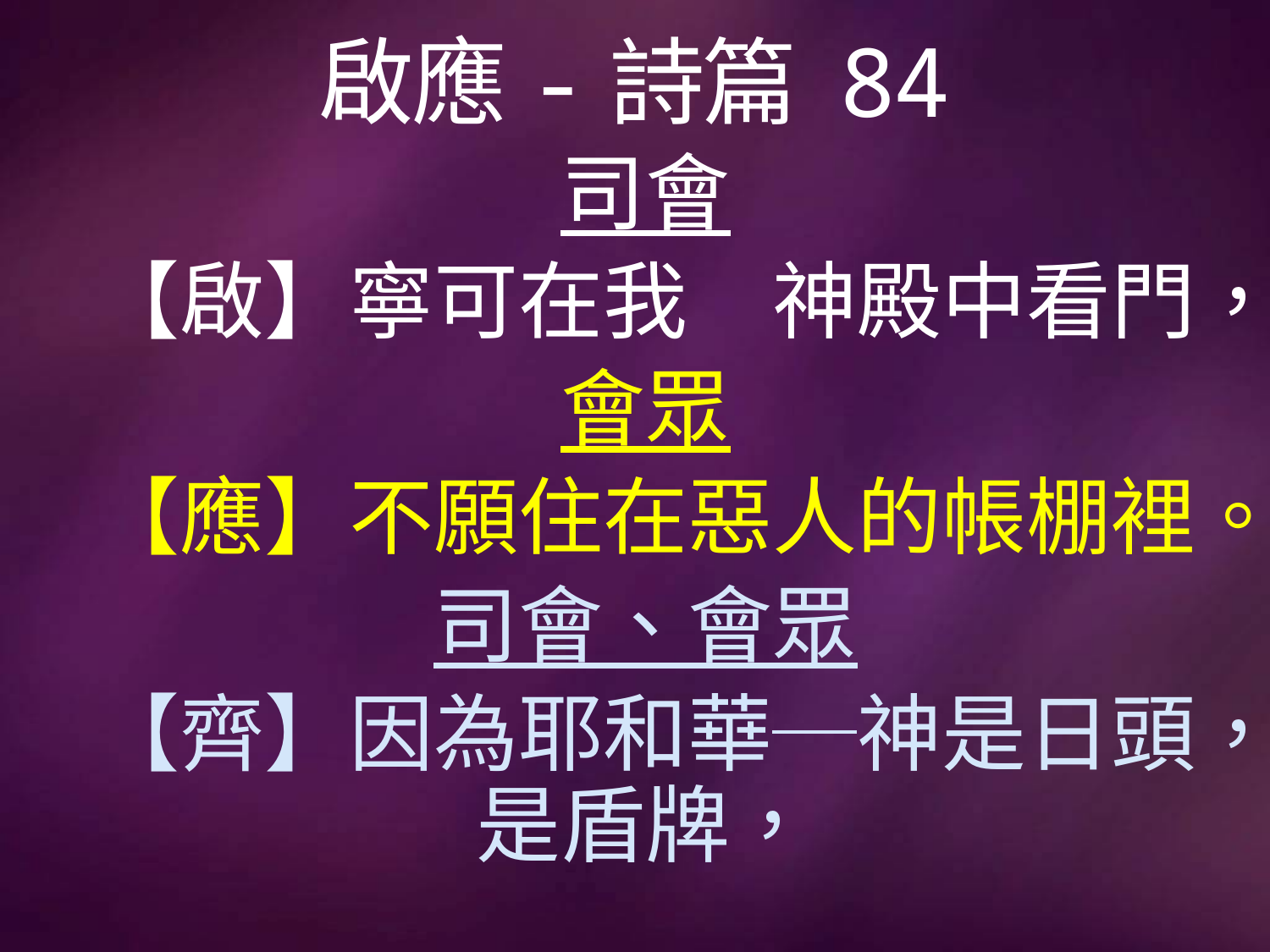

# 啟應-詩篇 84
司會
【啟】寧可在我　神殿中看門，
會眾
【應】不願住在惡人的帳棚裡。
司會、會眾
【齊】因為耶和華─神是日頭，是盾牌，